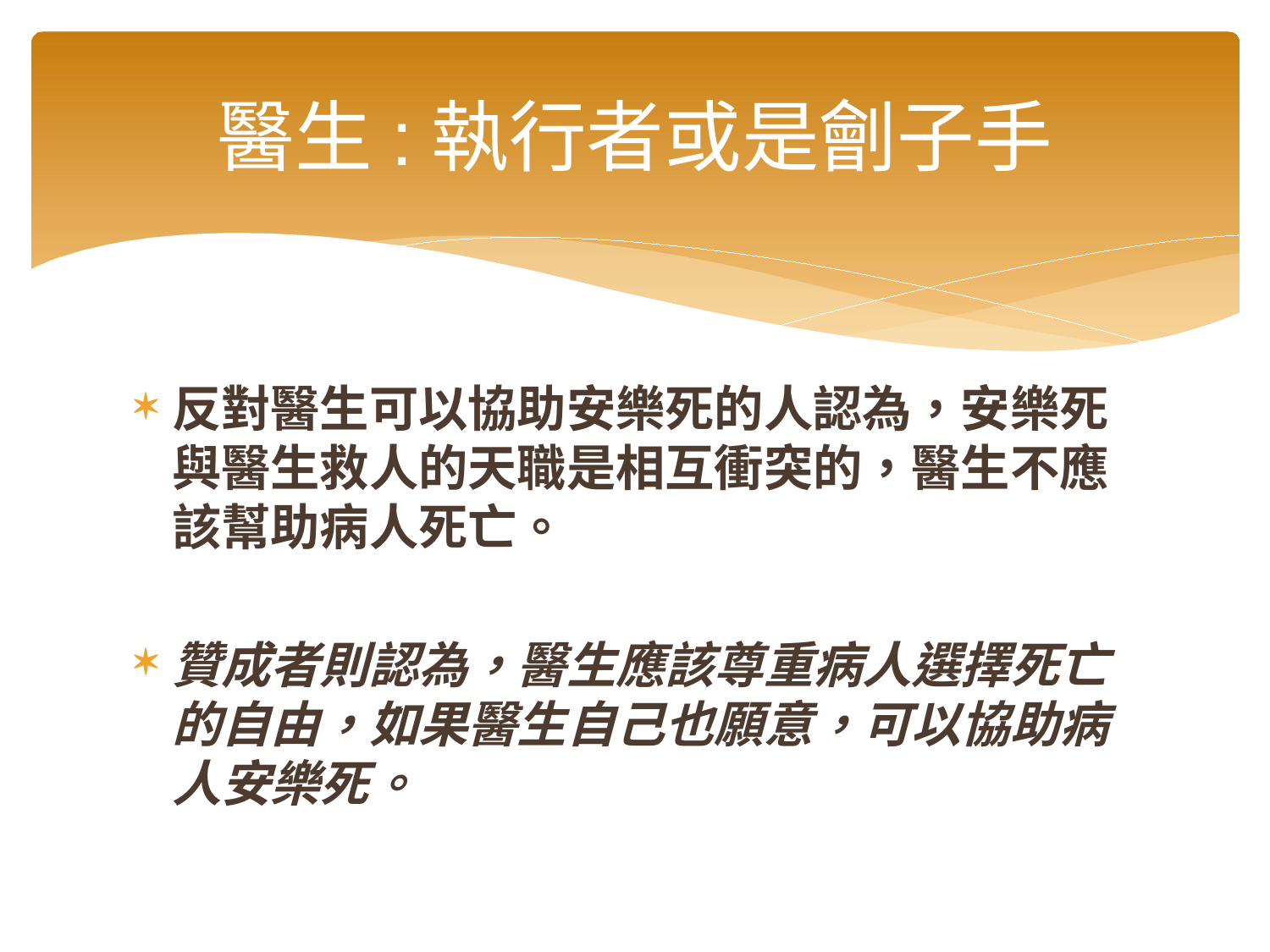

# 醫生:執行者或是劊子手
反對醫生可以協助安樂死的人認為，安樂死與醫生救人的天職是相互衝突的，醫生不應該幫助病人死亡。

贊成者則認為，醫生應該尊重病人選擇死亡的自由，如果醫生自己也願意，可以協助病人安樂死。